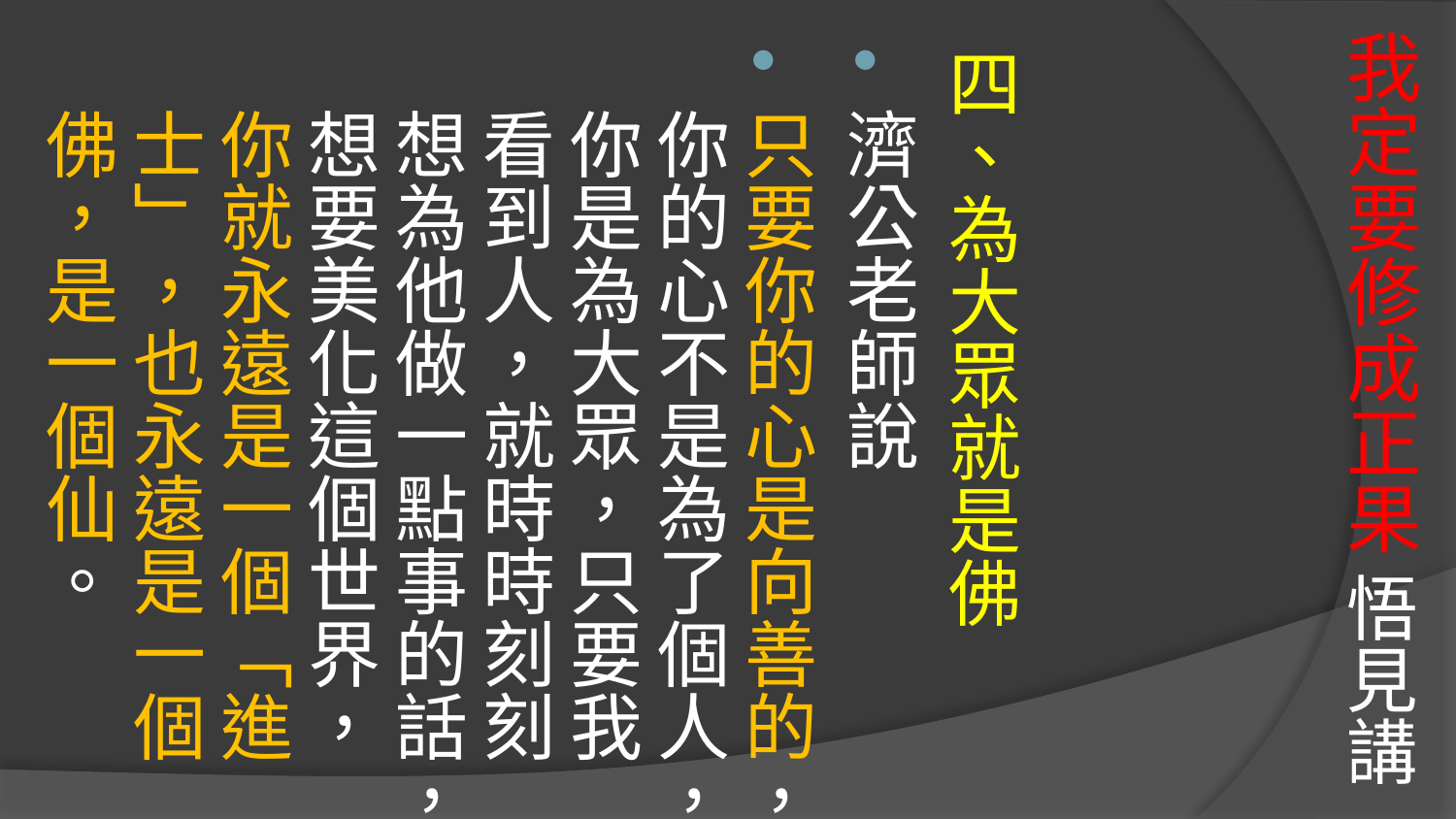

# 我定要修成正果 悟見講
四、為大眾就是佛
濟公老師說
只要你的心是向善的，你的心不是為了個人，你是為大眾，只要我看到人，就時時刻刻想為他做一點事的話，想要美化這個世界，你就永遠是一個「進士」，也永遠是一個佛，是一個仙。